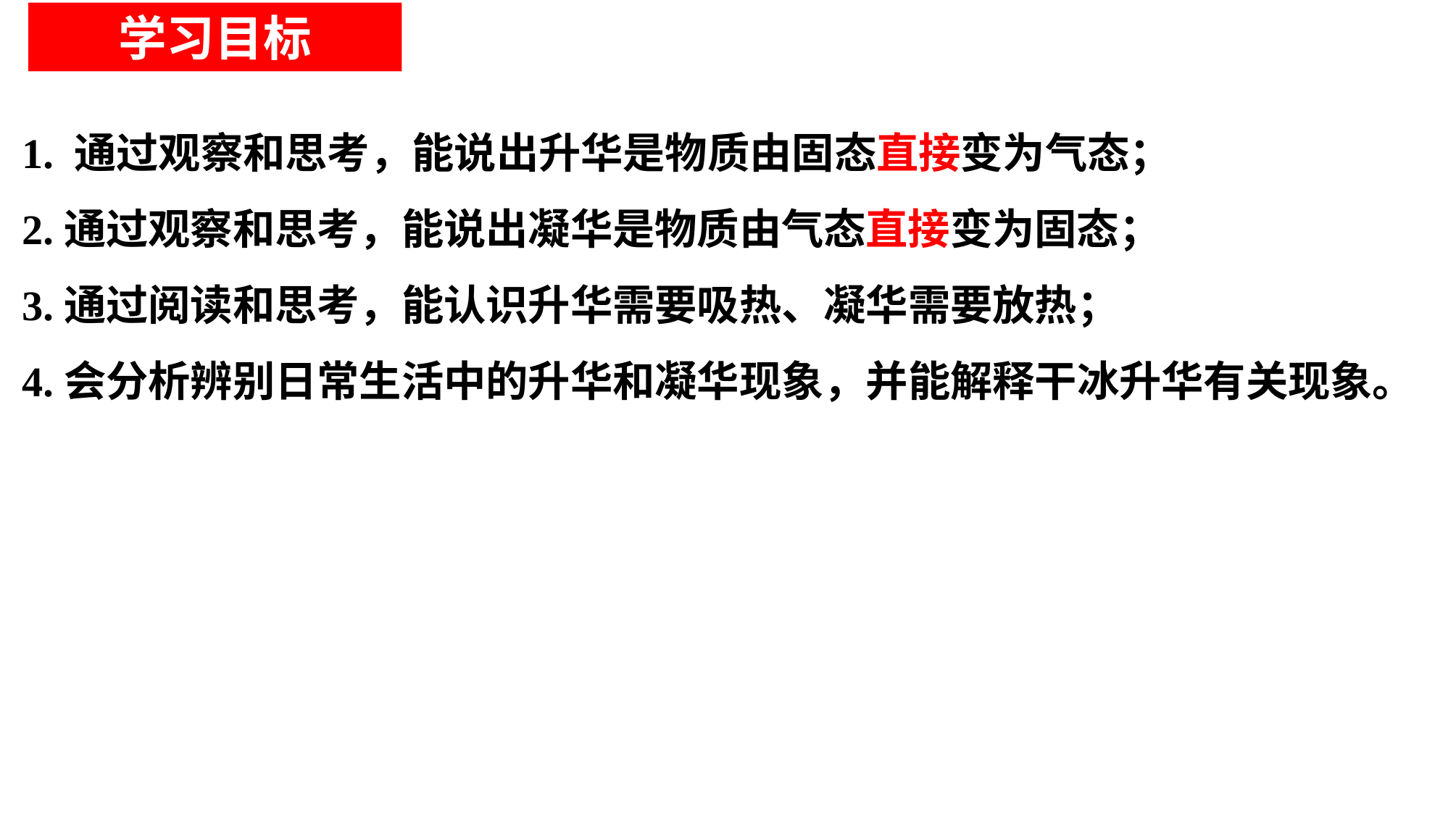

学习目标
1. 通过观察和思考，能说出升华是物质由固态直接变为气态；
2.通过观察和思考，能说出凝华是物质由气态直接变为固态；
3.通过阅读和思考，能认识升华需要吸热、凝华需要放热；
4.会分析辨别日常生活中的升华和凝华现象，并能解释干冰升华有关现象。